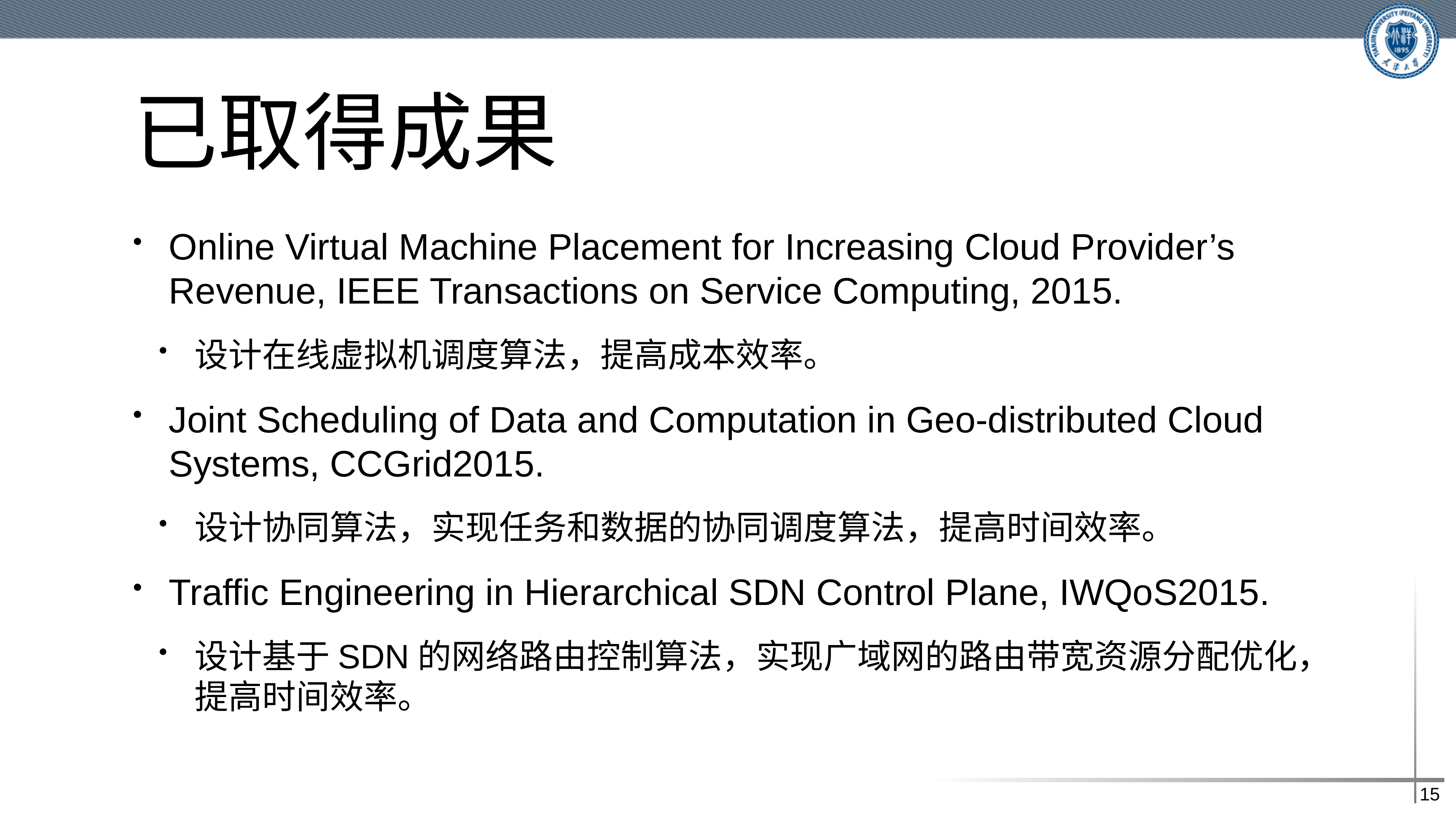

# 已取得成果
Online Virtual Machine Placement for Increasing Cloud Provider’s Revenue, IEEE Transactions on Service Computing, 2015.
设计在线虚拟机调度算法，提高成本效率。
Joint Scheduling of Data and Computation in Geo-distributed Cloud Systems, CCGrid2015.
设计协同算法，实现任务和数据的协同调度算法，提高时间效率。
Traffic Engineering in Hierarchical SDN Control Plane, IWQoS2015.
设计基于SDN的网络路由控制算法，实现广域网的路由带宽资源分配优化，提高时间效率。
15